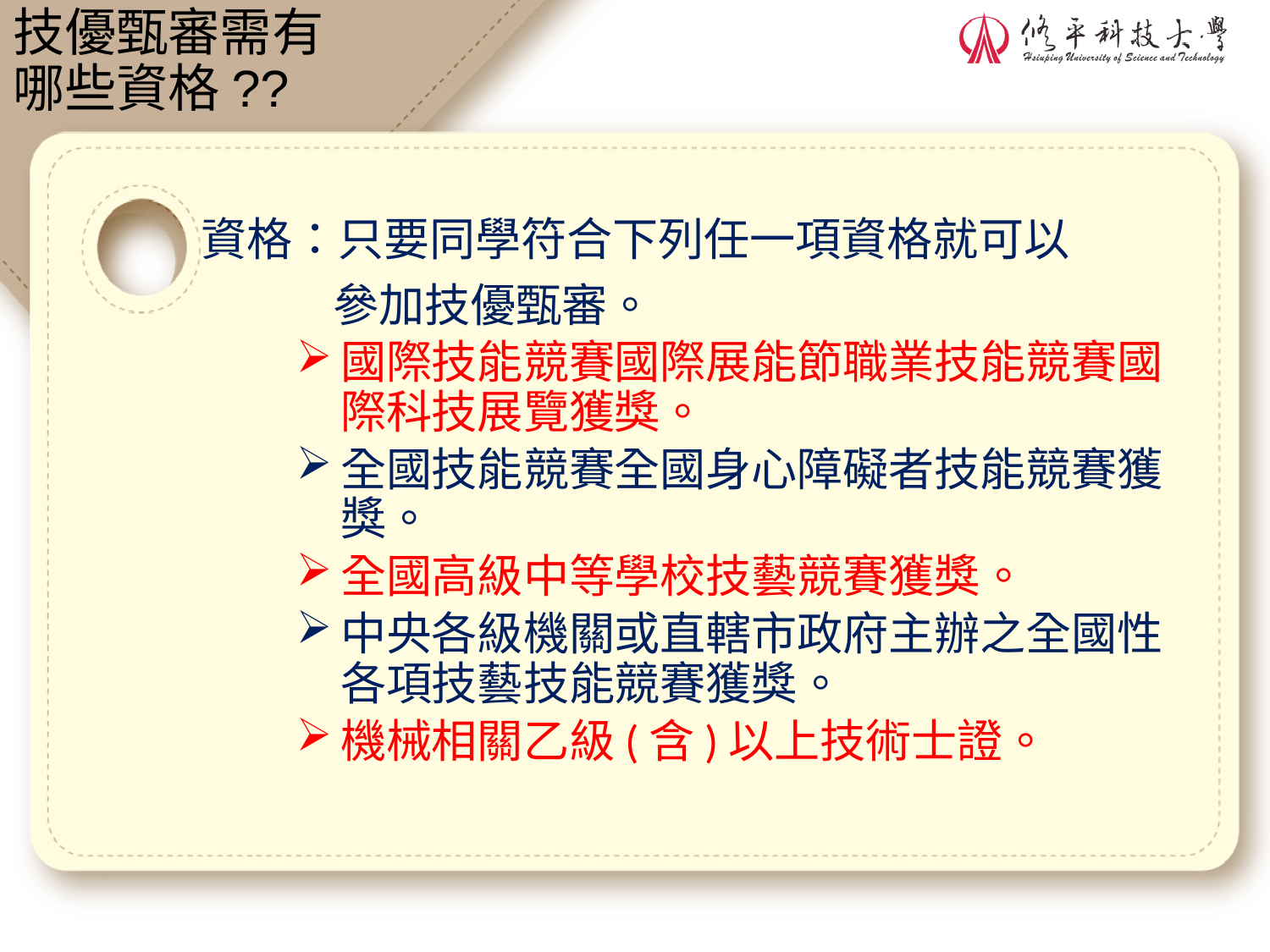

# 技優甄審需有 哪些資格??
資格：只要同學符合下列任一項資格就可以
            參加技優甄審。
國際技能競賽國際展能節職業技能競賽國際科技展覽獲獎。
全國技能競賽全國身心障礙者技能競賽獲獎。
全國高級中等學校技藝競賽獲獎。
中央各級機關或直轄市政府主辦之全國性各項技藝技能競賽獲獎。
機械相關乙級(含)以上技術士證。